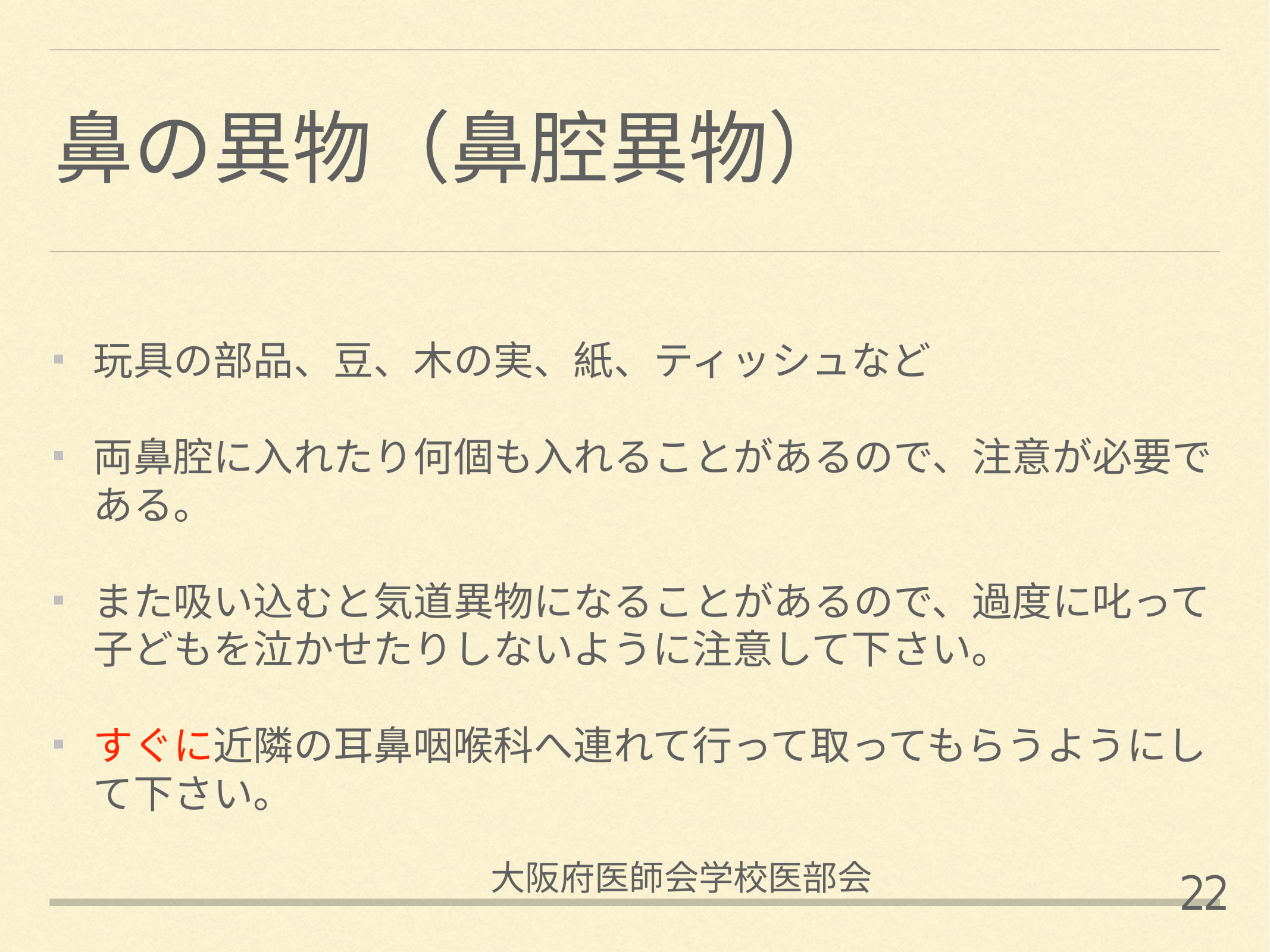

# 鼻の異物（鼻腔異物）
玩具の部品、豆、木の実、紙、ティッシュなど
両鼻腔に入れたり何個も入れることがあるので、注意が必要である。
また吸い込むと気道異物になることがあるので、過度に叱って子どもを泣かせたりしないように注意して下さい。
すぐに近隣の耳鼻咽喉科へ連れて行って取ってもらうようにして下さい。
大阪府医師会学校医部会
22